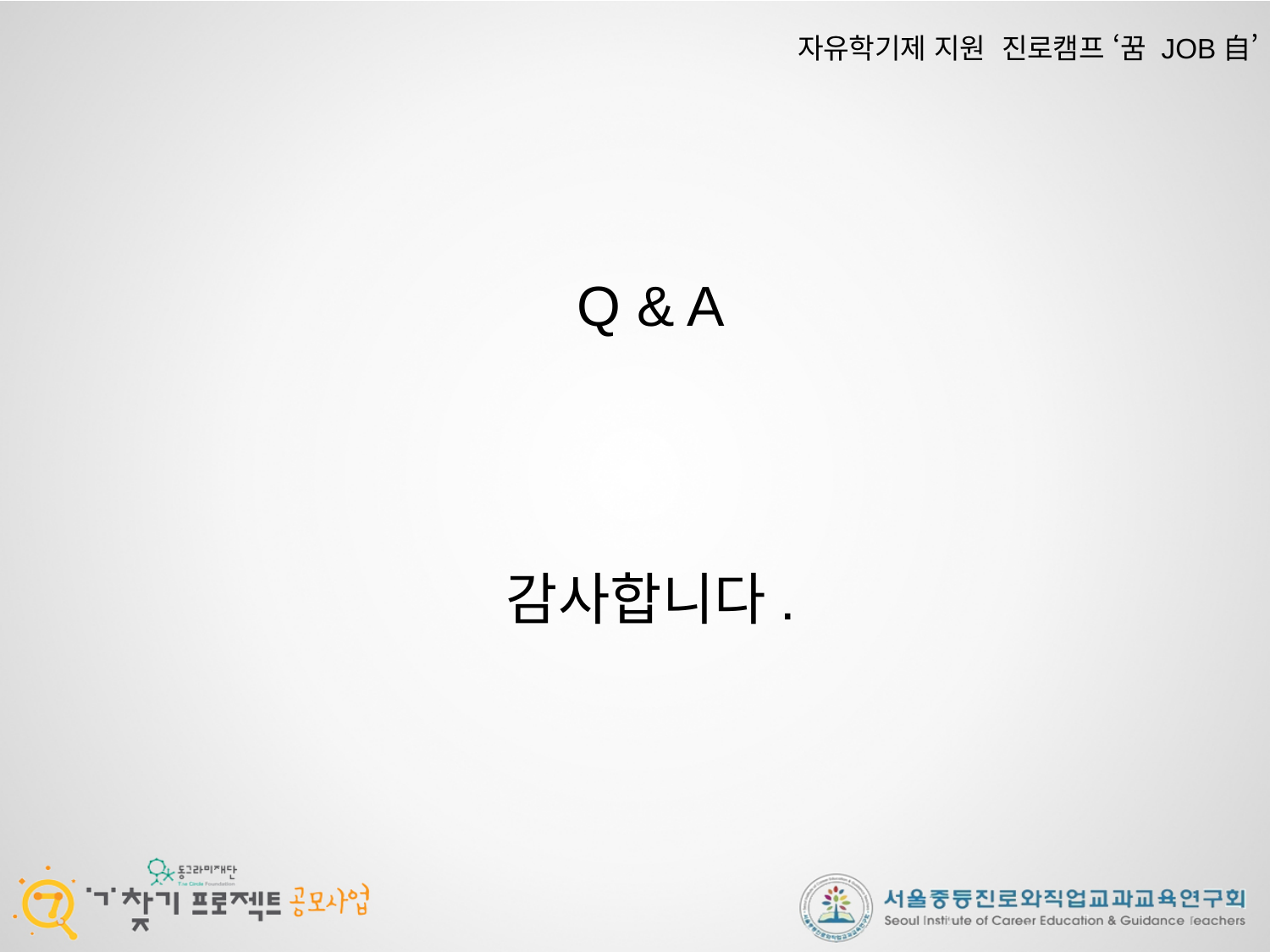

# 자유학기제 지원  진로캠프 ‘꿈 JOB自’
Q & A

감사합니다.